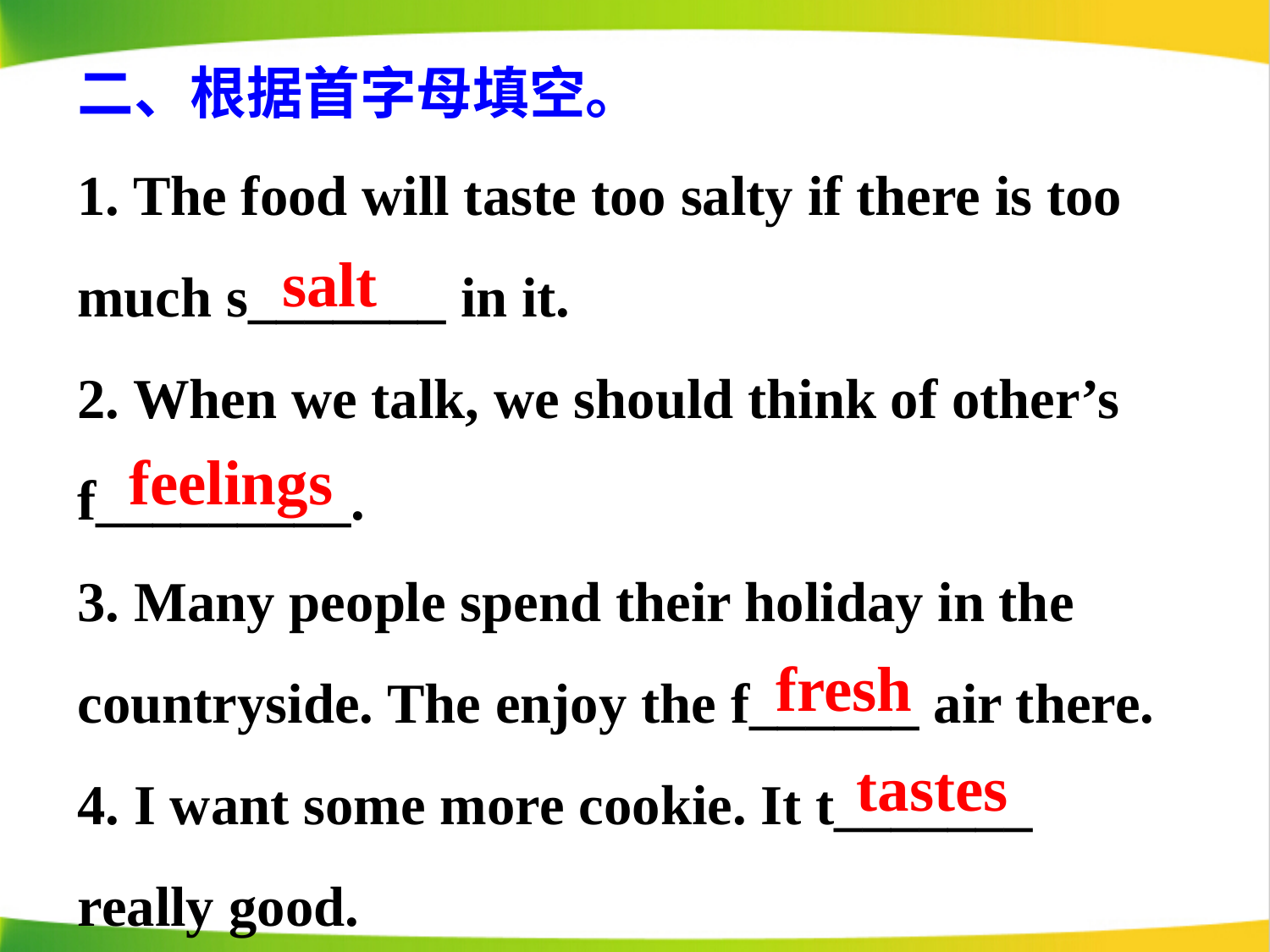

二、根据首字母填空。
1. The food will taste too salty if there is too much s_______ in it.
2. When we talk, we should think of other’s f_________.
3. Many people spend their holiday in the countryside. The enjoy the f______ air there.
4. I want some more cookie. It t_______ really good.
salt
feelings
fresh
tastes